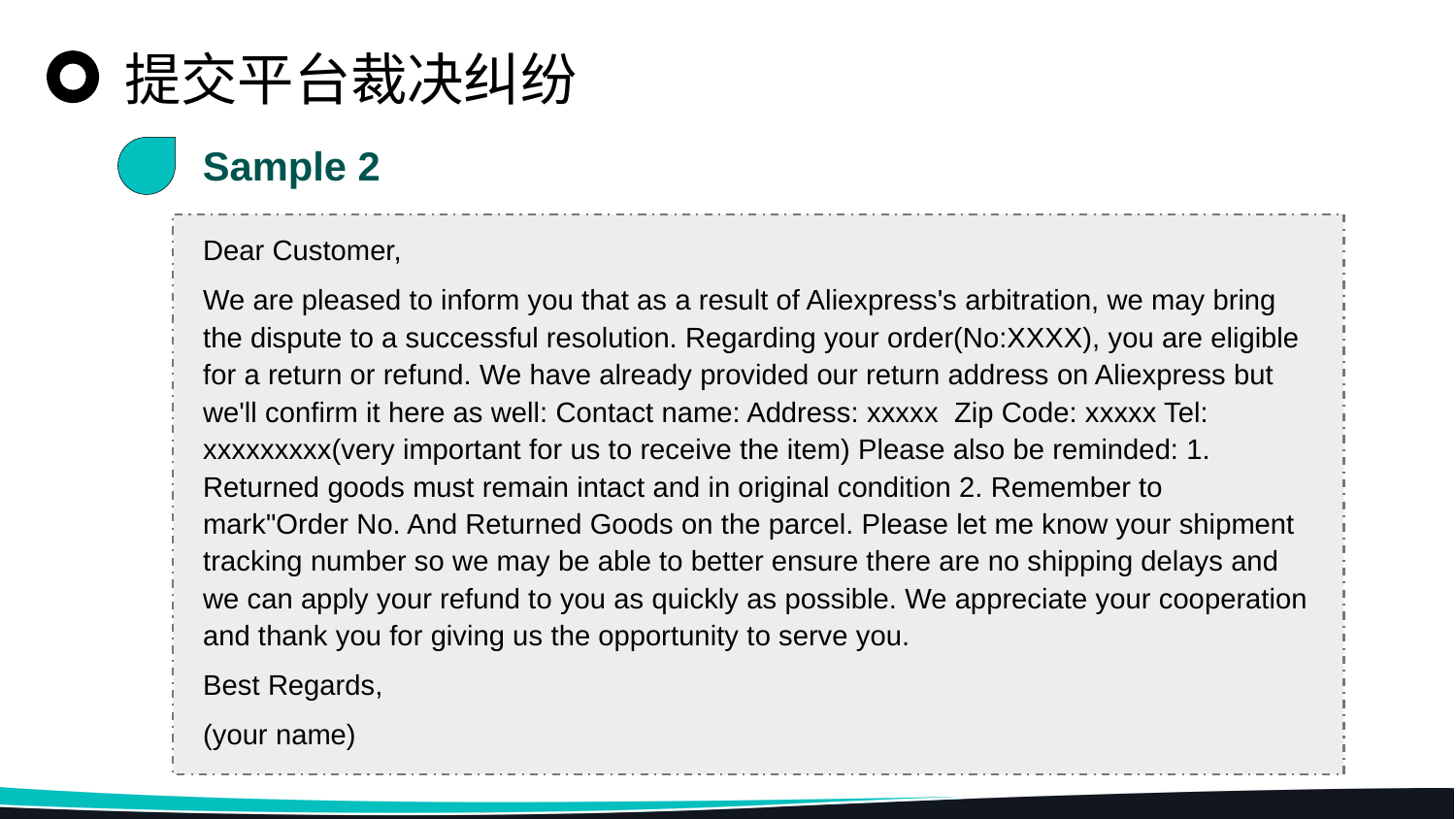

提交平台裁决纠纷
Sample 2

Dear Customer,
We are pleased to inform you that as a result of Aliexpress's arbitration, we may bring the dispute to a successful resolution. Regarding your order(No:XXXX), you are eligible for a return or refund. We have already provided our return address on Aliexpress but we'll confirm it here as well: Contact name: Address: xxxxx  Zip Code: xxxxx Tel: xxxxxxxxx(very important for us to receive the item) Please also be reminded: 1. Returned goods must remain intact and in original condition 2. Remember to mark"Order No. And Returned Goods on the parcel. Please let me know your shipment tracking number so we may be able to better ensure there are no shipping delays and we can apply your refund to you as quickly as possible. We appreciate your cooperation and thank you for giving us the opportunity to serve you.
Best Regards,
(your name)